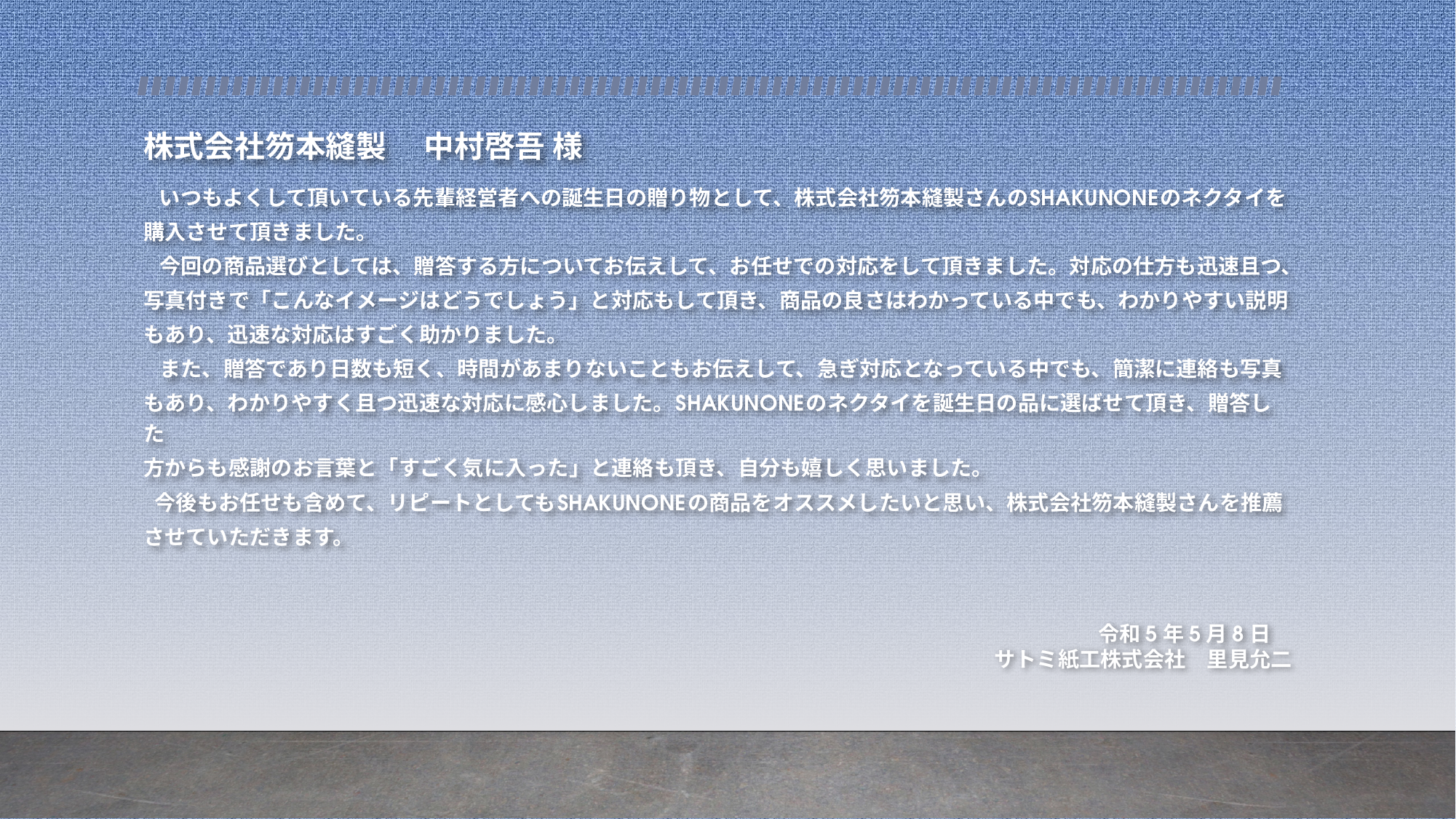

株式会社笏本縫製 　中村啓吾 様

　　　いつもよくして頂いている先輩経営者への誕生日の贈り物として、株式会社笏本縫製さんのSHAKUNONEのネクタイを
購入させて頂きました。
   今回の商品選びとしては、贈答する方についてお伝えして、お任せでの対応をして頂きました。対応の仕方も迅速且つ、
写真付きで「こんなイメージはどうでしょう」と対応もして頂き、商品の良さはわかっている中でも、わかりやすい説明
もあり、迅速な対応はすごく助かりました。
   また、贈答であり日数も短く、時間があまりないこともお伝えして、急ぎ対応となっている中でも、簡潔に連絡も写真
もあり、わかりやすく且つ迅速な対応に感心しました。SHAKUNONEのネクタイを誕生日の品に選ばせて頂き、贈答した
方からも感謝のお言葉と「すごく気に入った」と連絡も頂き、自分も嬉しく思いました。
  今後もお任せも含めて、リピートとしてもSHAKUNONEの商品をオススメしたいと思い、株式会社笏本縫製さんを推薦
させていただきます。
令和5年5月8日
サトミ紙工株式会社　里見允二